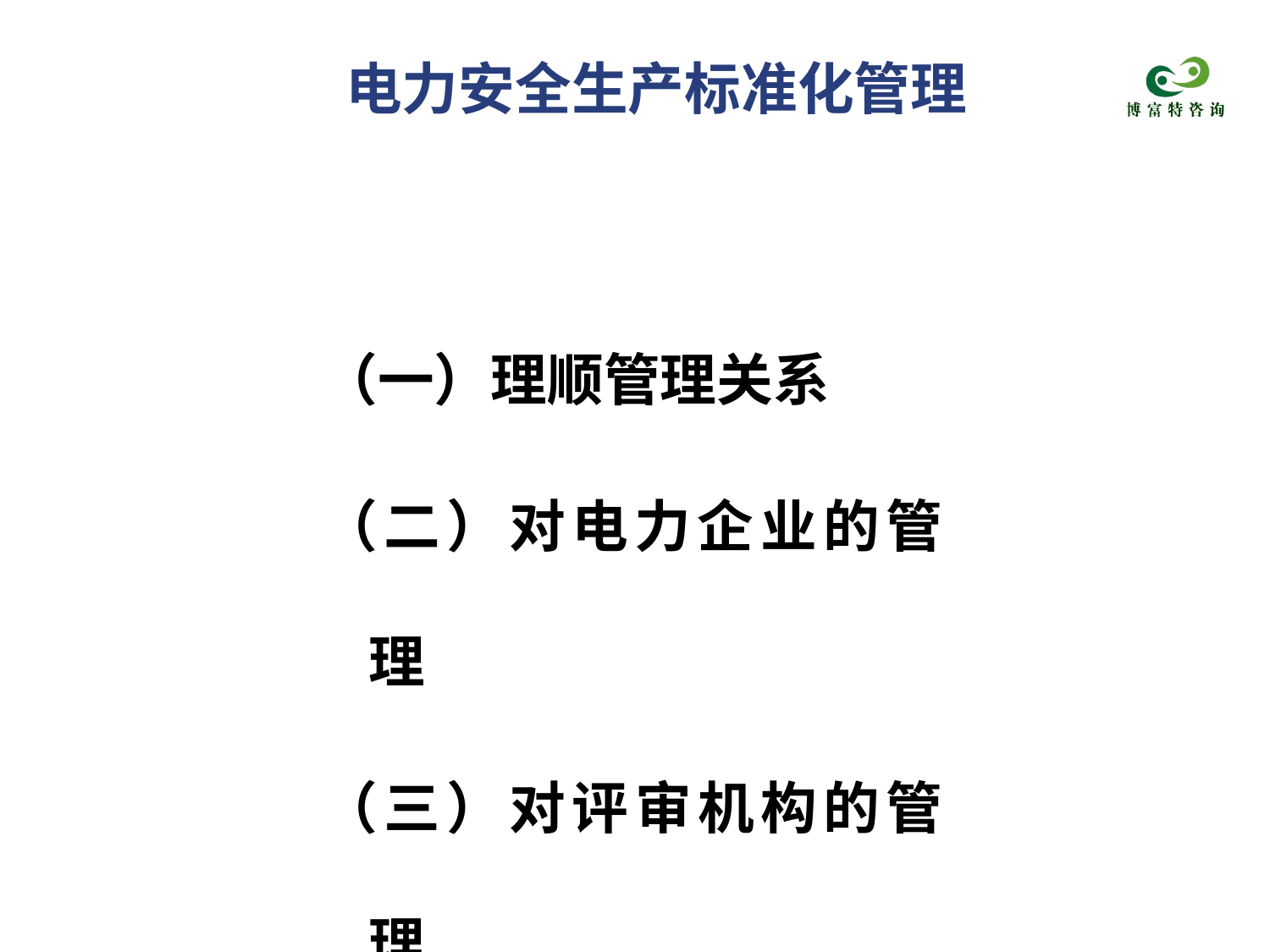

# 电力安全生产标准化管理
（一）理顺管理关系
（二）对电力企业的管理
（三）对评审机构的管理